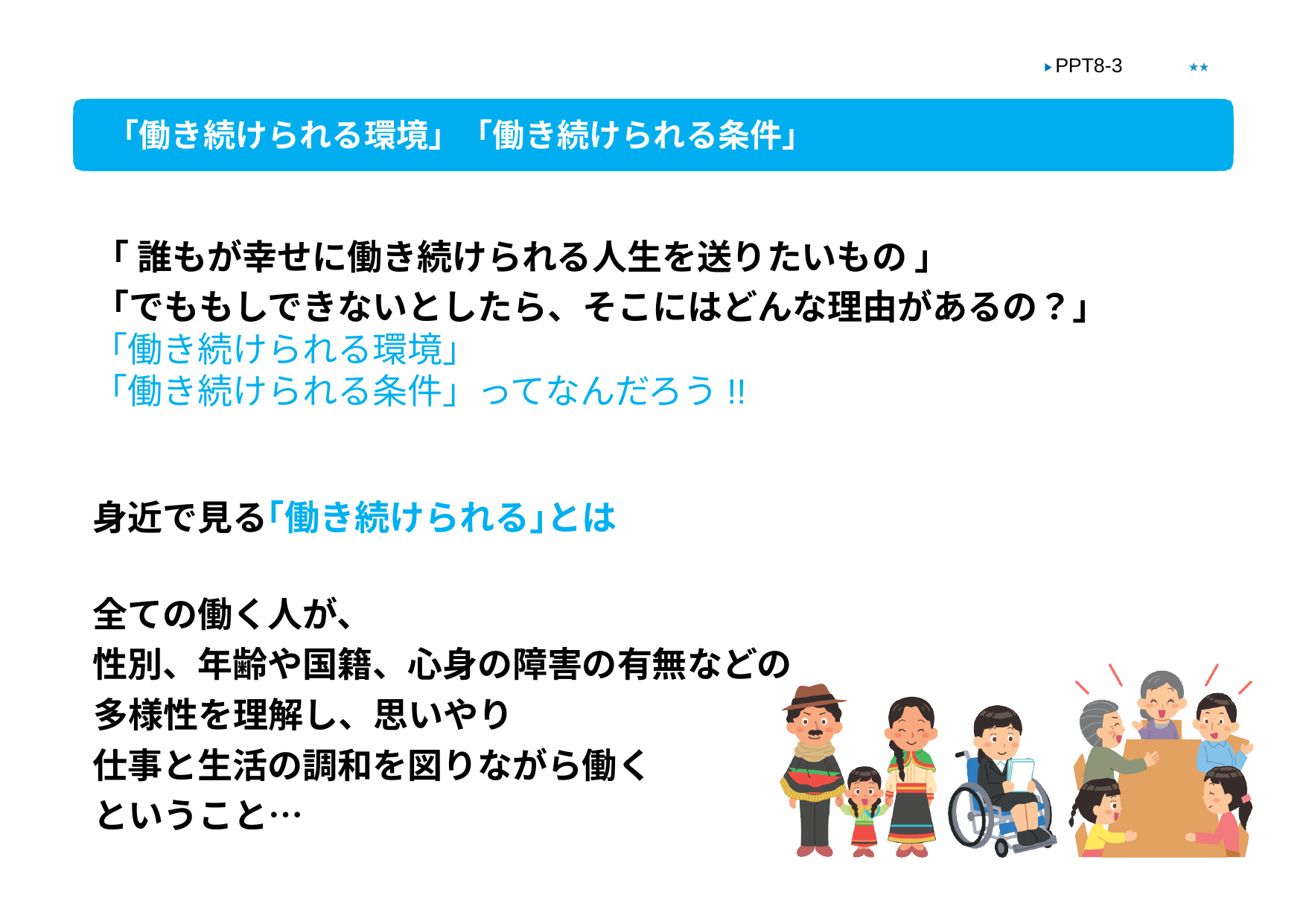

★★
▶ PPT8-3

「働き続けられる環境」「働き続けられる条件」
「 誰もが幸せに働き続けられる人生を送りたいもの 」
「でももしできないとしたら、そこにはどんな理由があるの？」
「働き続けられる環境」
「働き続けられる条件」ってなんだろう!!

身近で見る｢働き続けられる｣とは

全ての働く人が、
性別、年齢や国籍、心身の障害の有無などの
多様性を理解し、思いやり
仕事と生活の調和を図りながら働く
ということ…